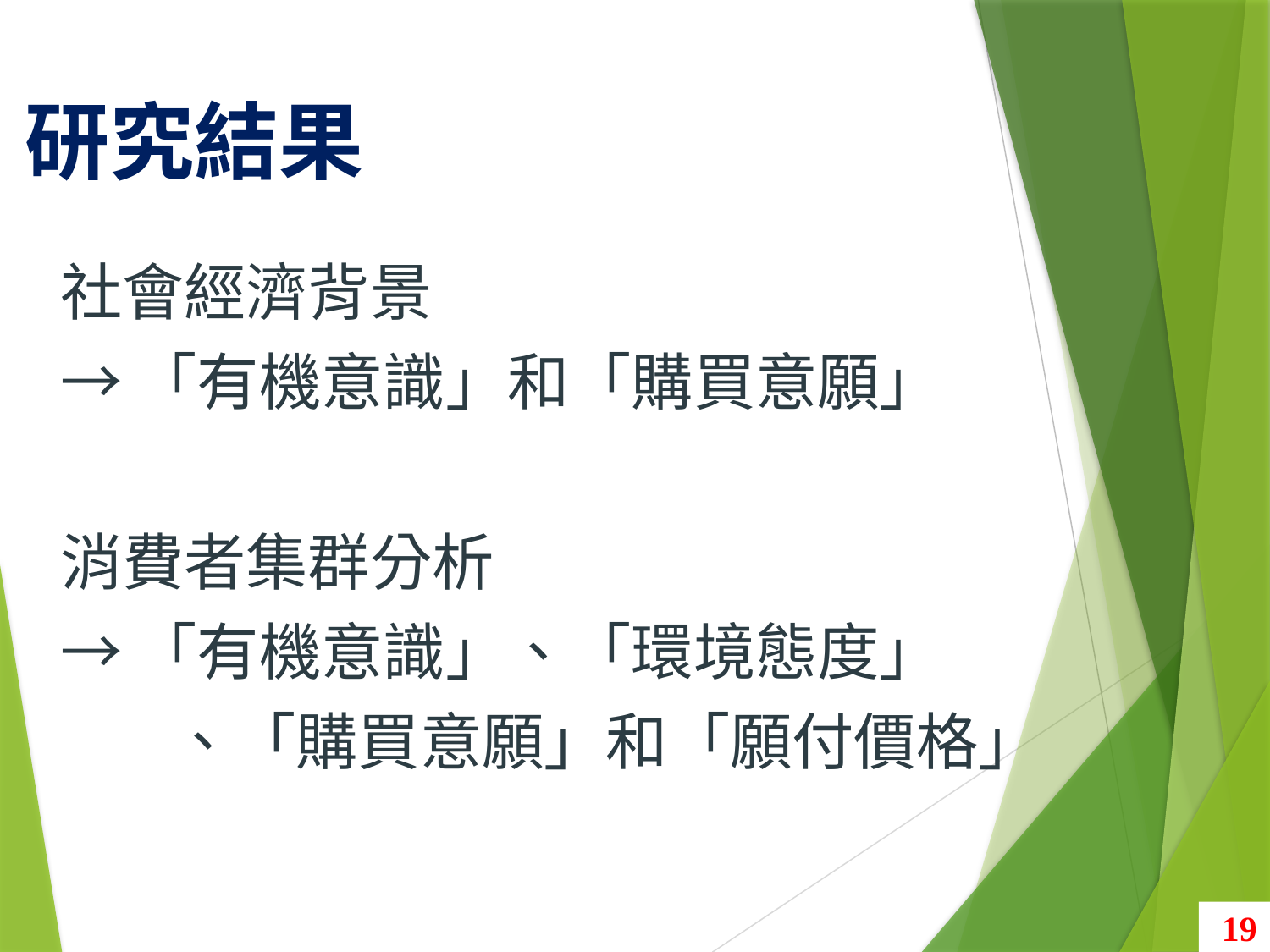

# 研究結果
社會經濟背景
→「有機意識」和「購買意願」

消費者集群分析
→「有機意識」、「環境態度」
	、「購買意願」和「願付價格」

19